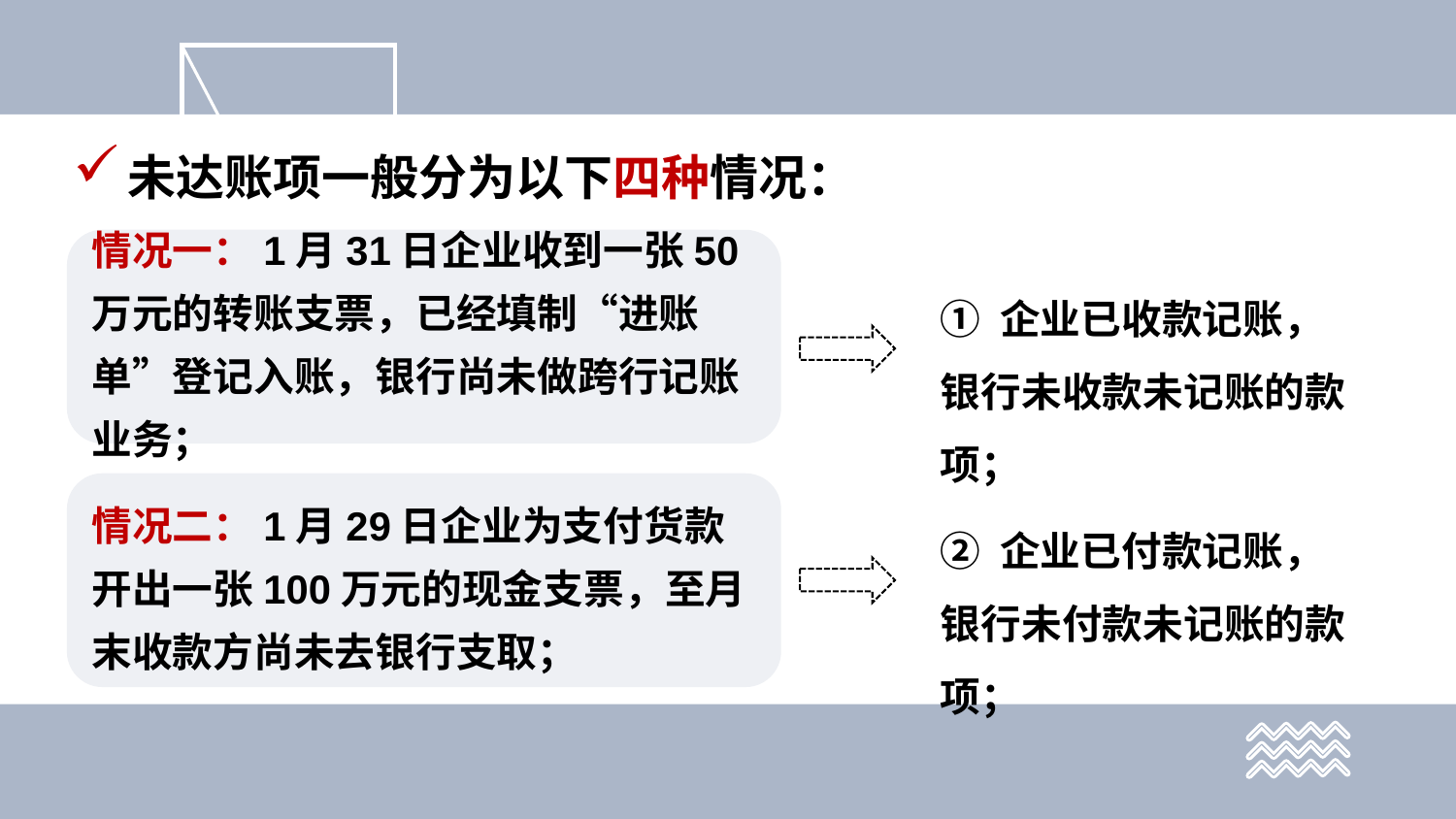

未达账项一般分为以下四种情况：
情况一：1月31日企业收到一张50万元的转账支票，已经填制“进账单”登记入账，银行尚未做跨行记账业务；
① 企业已收款记账，银行未收款未记账的款项；

情况二：1月29日企业为支付货款开出一张100万元的现金支票，至月末收款方尚未去银行支取；
② 企业已付款记账，银行未付款未记账的款项；